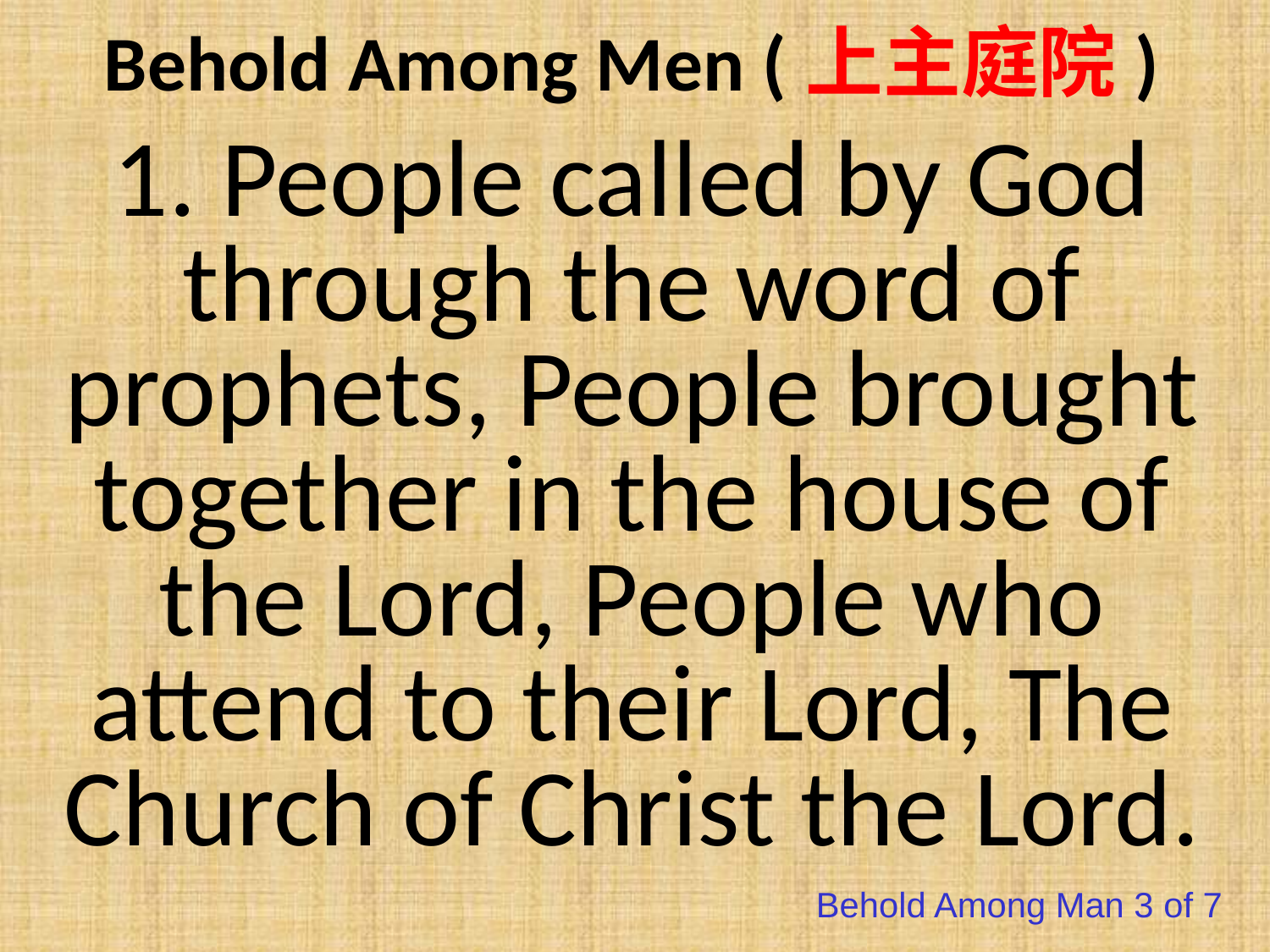

# Behold Among Men (上主庭院)
1. People called by God through the word of prophets, People brought together in the house of the Lord, People who attend to their Lord, The Church of Christ the Lord.
2.Temple built by saints, by the martyrs and apostles.
Holy temple built upon Christ the Cornerstone;
Holy dwelling place of our God.
The church of Christ the Lord.
3.People justified by the grace of the Spirit,
People who are heirs of an everlasting life;
People now enlightened by Christ,
The church of Christ, the Lord.
4.People who proclaim the great glory of the Father;
By the Lord, Jesus Christ, his only Son;
And in the Spirit give praise,
The church of Christ, the Lord.

Behold Among Man 3 of 7